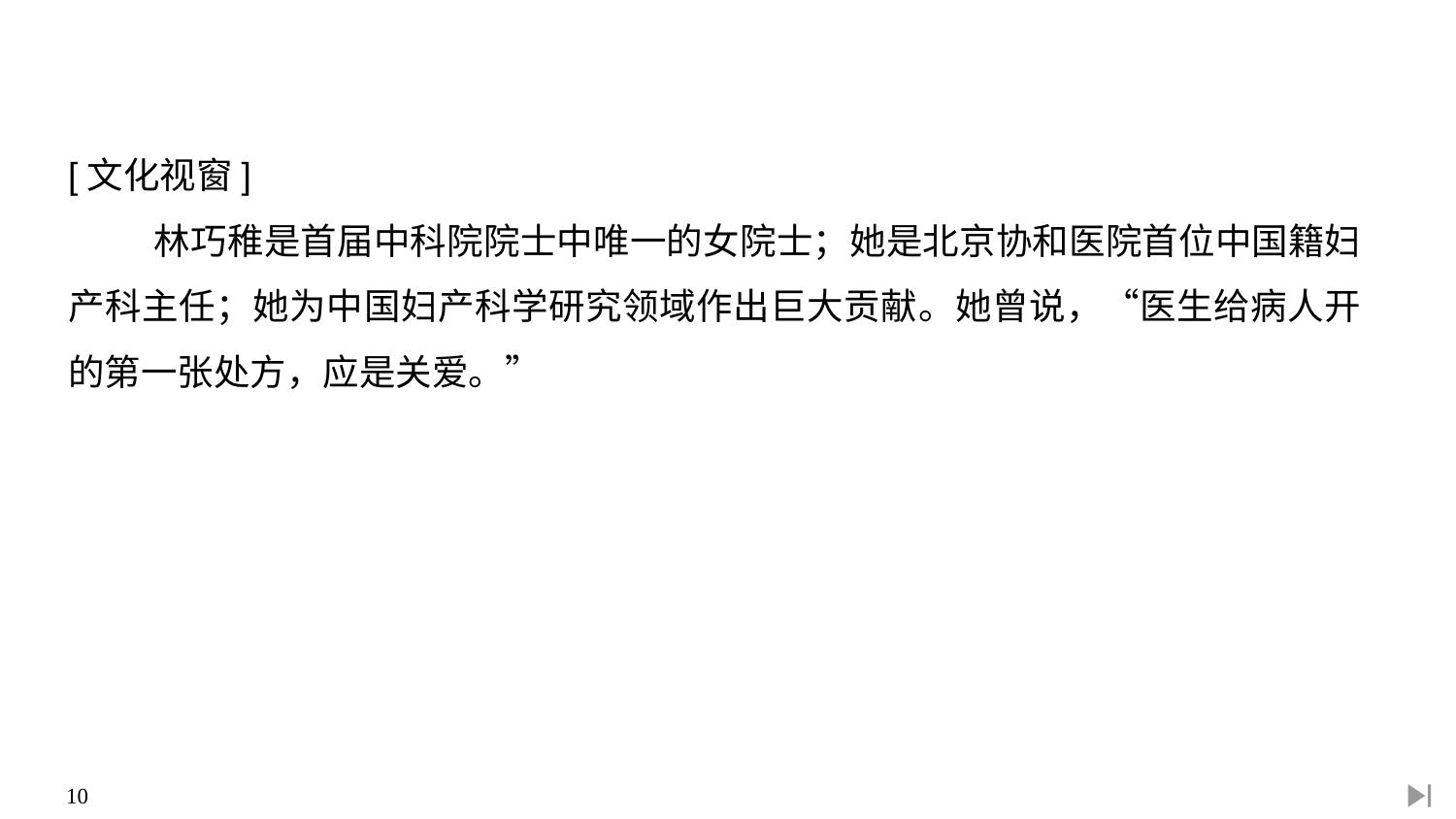

[文化视窗]
林巧稚是首届中科院院士中唯一的女院士；她是北京协和医院首位中国籍妇产科主任；她为中国妇产科学研究领域作出巨大贡献。她曾说，“医生给病人开的第一张处方，应是关爱。”